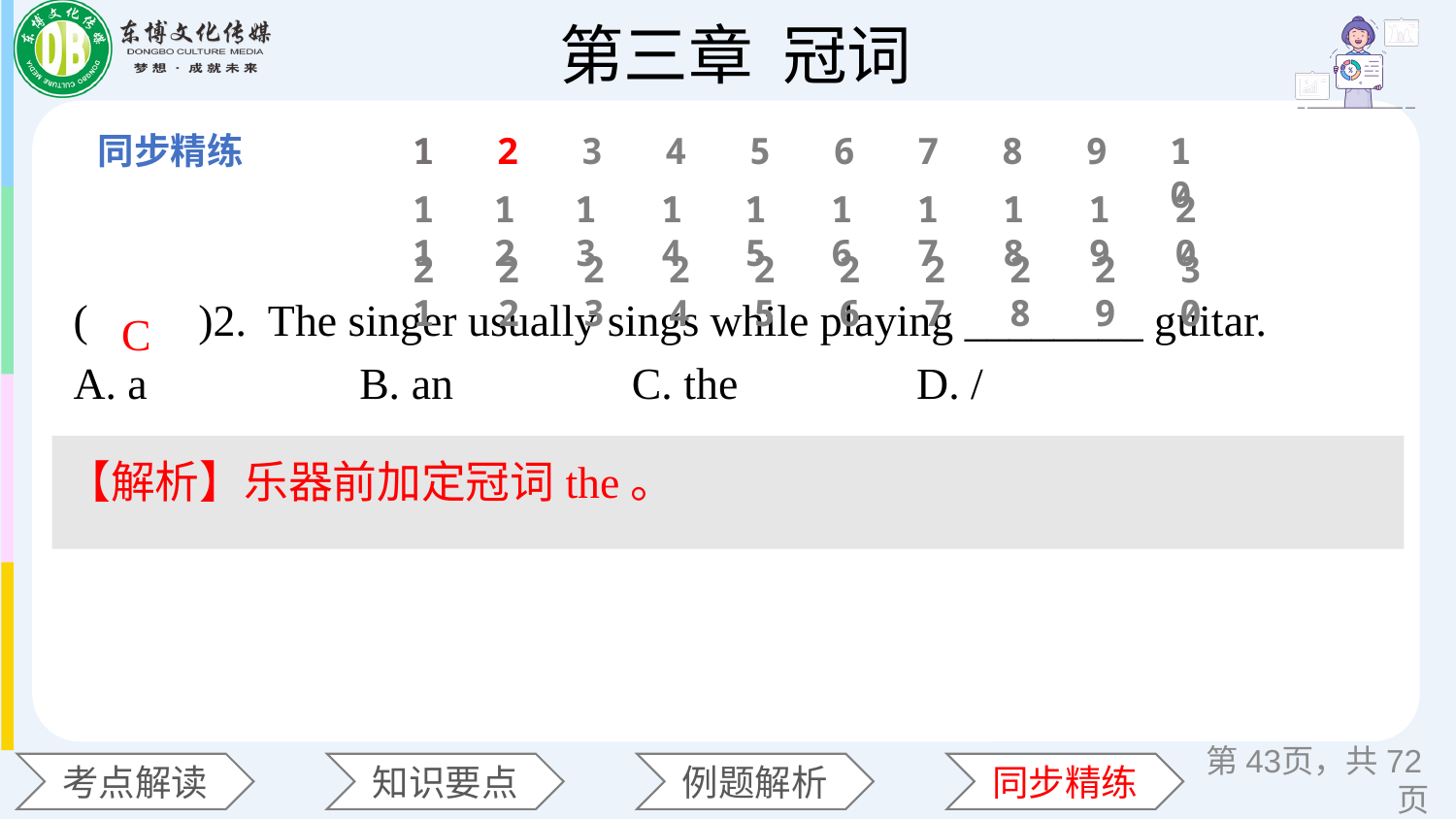

1
2
3
4
5
6
7
8
9
10
11
12
13
14
15
16
17
18
19
20

(　　)2.  The singer usually sings while playing ________ guitar.
A. a                   B. an                C. the                D. /
21
22
23
24
25
26
27
28
29
30
C
【解析】乐器前加定冠词the。
第43页，共72页